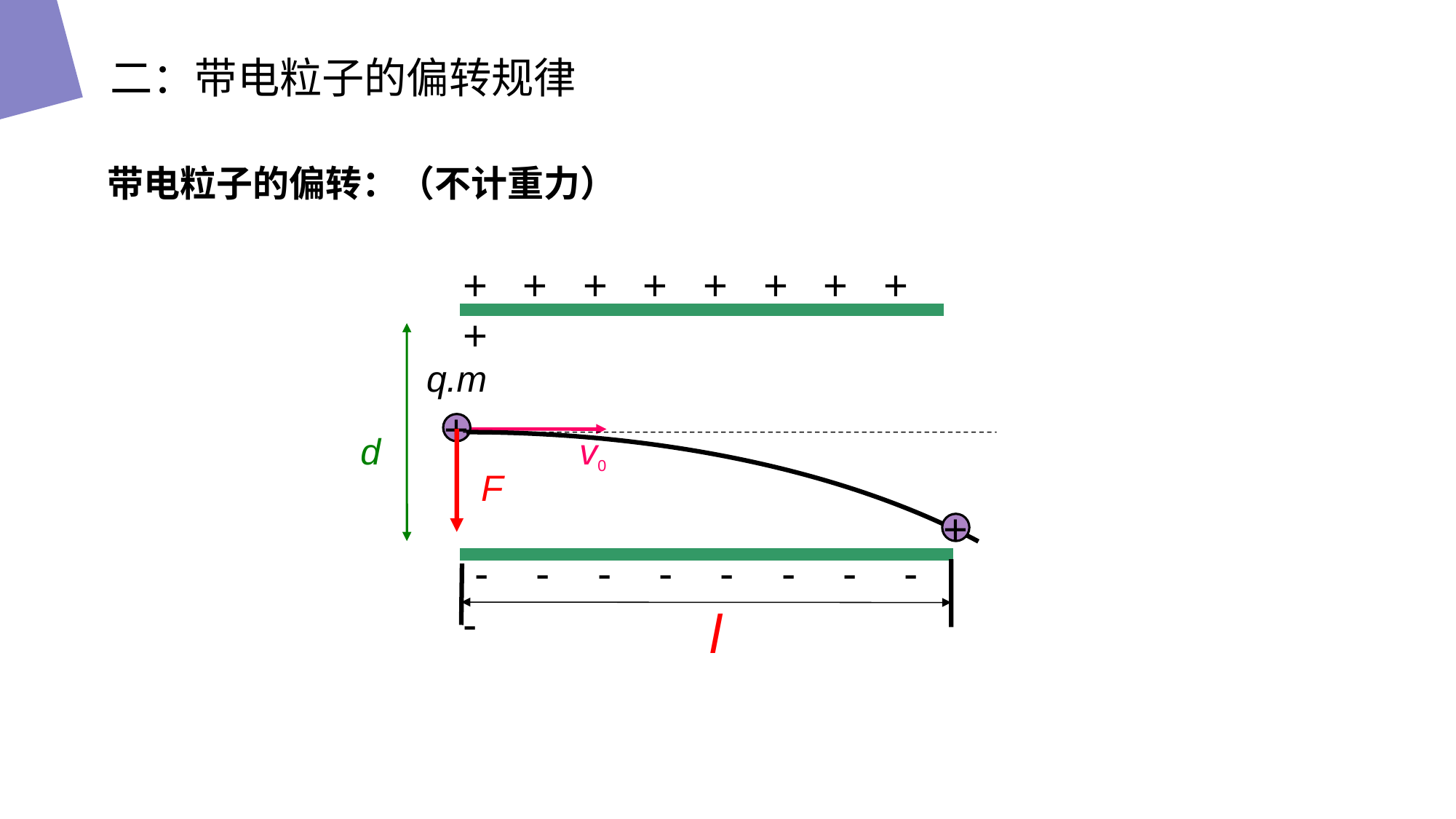

二：带电粒子的偏转规律
带电粒子的偏转：（不计重力）
+   +   +   +   +   +   +   +   +

d
q.m
+
v0

F

+
 -    -    -    -    -    -    -    -    -

     l